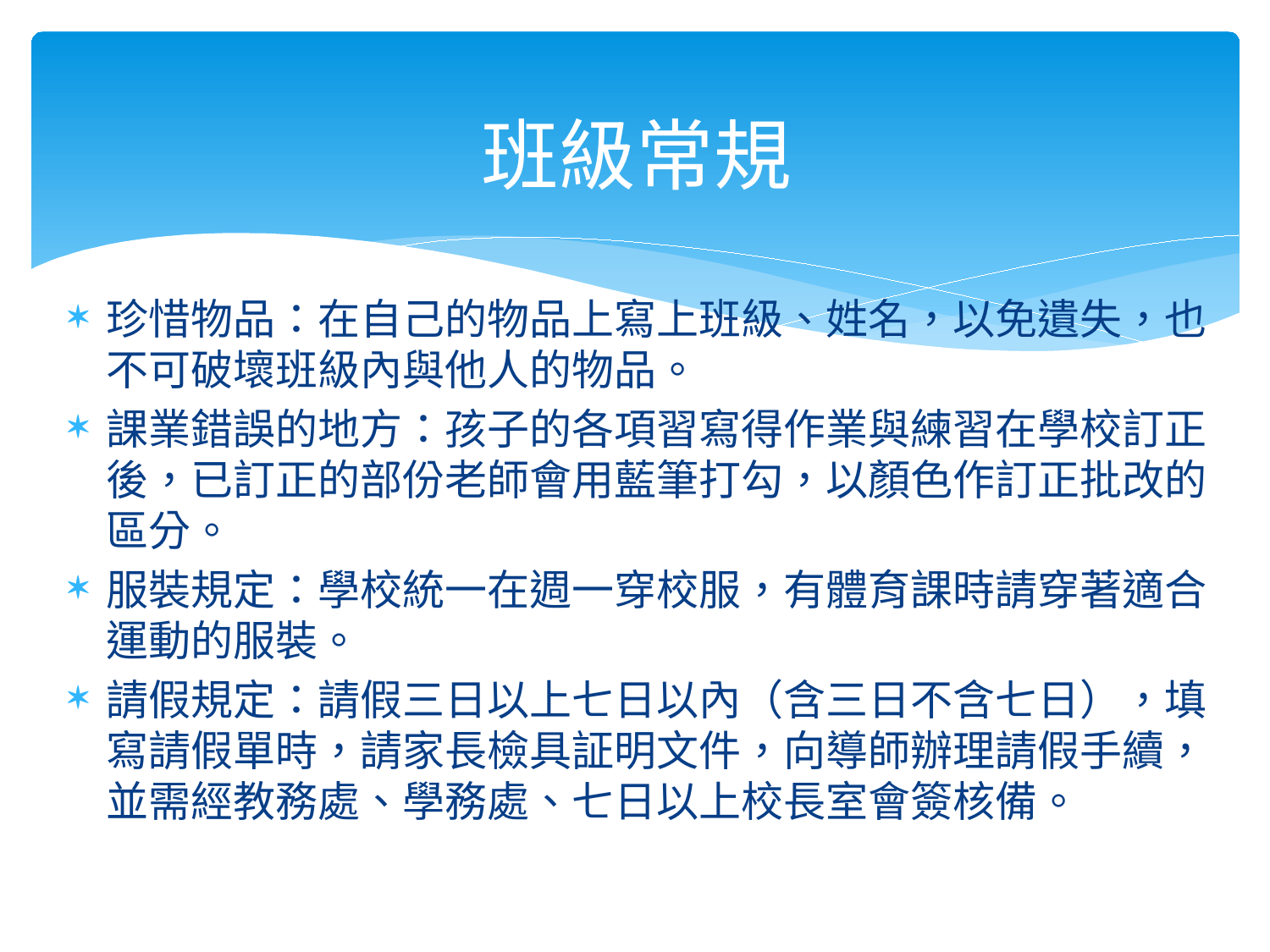

# 班級常規
珍惜物品：在自己的物品上寫上班級、姓名，以免遺失，也不可破壞班級內與他人的物品。
課業錯誤的地方：孩子的各項習寫得作業與練習在學校訂正後，已訂正的部份老師會用藍筆打勾，以顏色作訂正批改的區分。
服裝規定：學校統一在週一穿校服，有體育課時請穿著適合運動的服裝。
請假規定：請假三日以上七日以內（含三日不含七日），填寫請假單時，請家長檢具証明文件，向導師辦理請假手續，並需經教務處、學務處、七日以上校長室會簽核備。